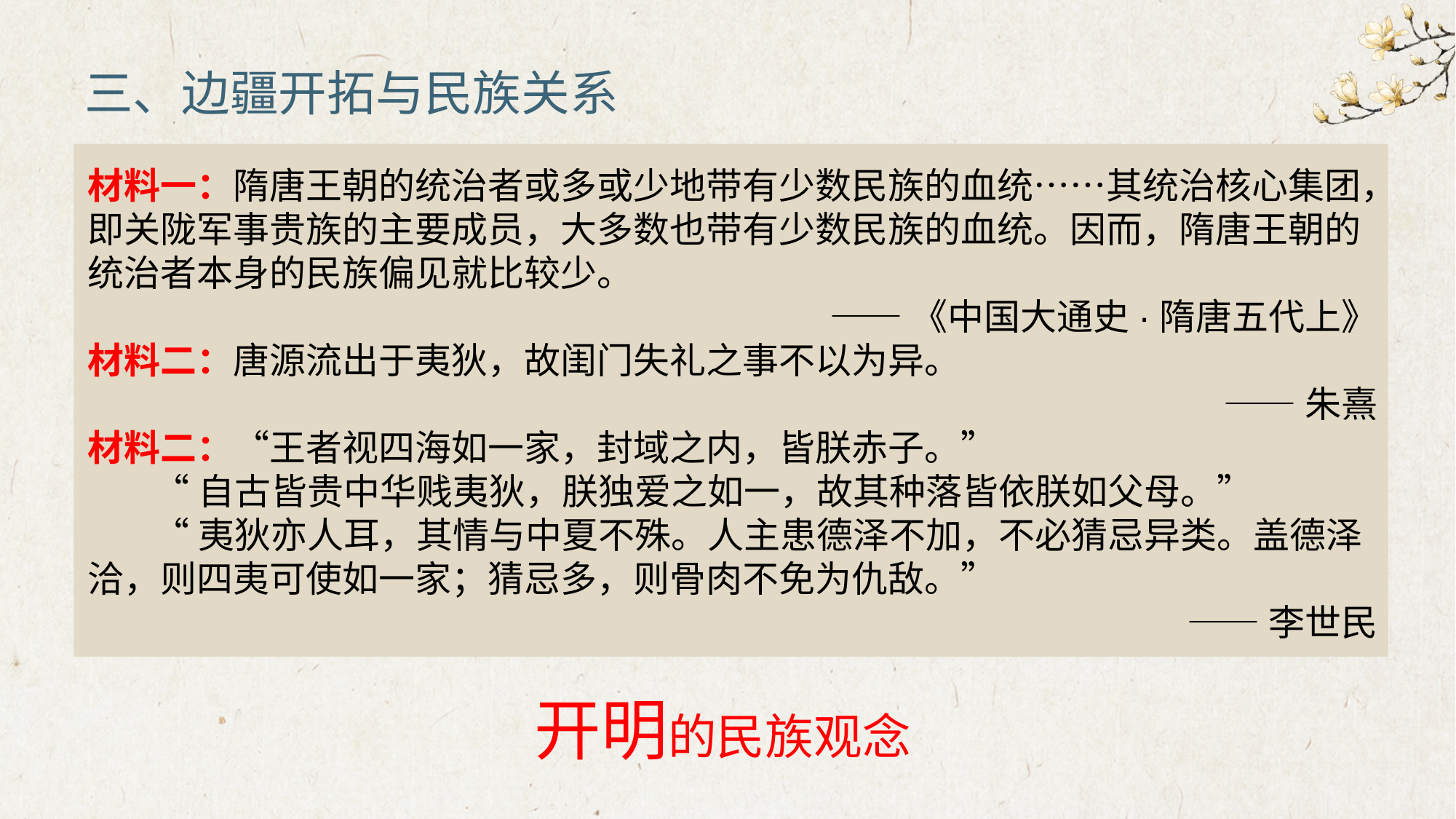

三、边疆开拓与民族关系

材料一：隋唐王朝的统治者或多或少地带有少数民族的血统……其统治核心集团，即关陇军事贵族的主要成员，大多数也带有少数民族的血统。因而，隋唐王朝的统治者本身的民族偏见就比较少。
——《中国大通史·隋唐五代上》
材料二：唐源流出于夷狄，故闺门失礼之事不以为异。
——朱熹
材料二：“王者视四海如一家，封域之内，皆朕赤子。”
        “自古皆贵中华贱夷狄，朕独爱之如一，故其种落皆依朕如父母。”
        “夷狄亦人耳，其情与中夏不殊。人主患德泽不加，不必猜忌异类。盖德泽洽，则四夷可使如一家；猜忌多，则骨肉不免为仇敌。”
——李世民
开明的民族观念